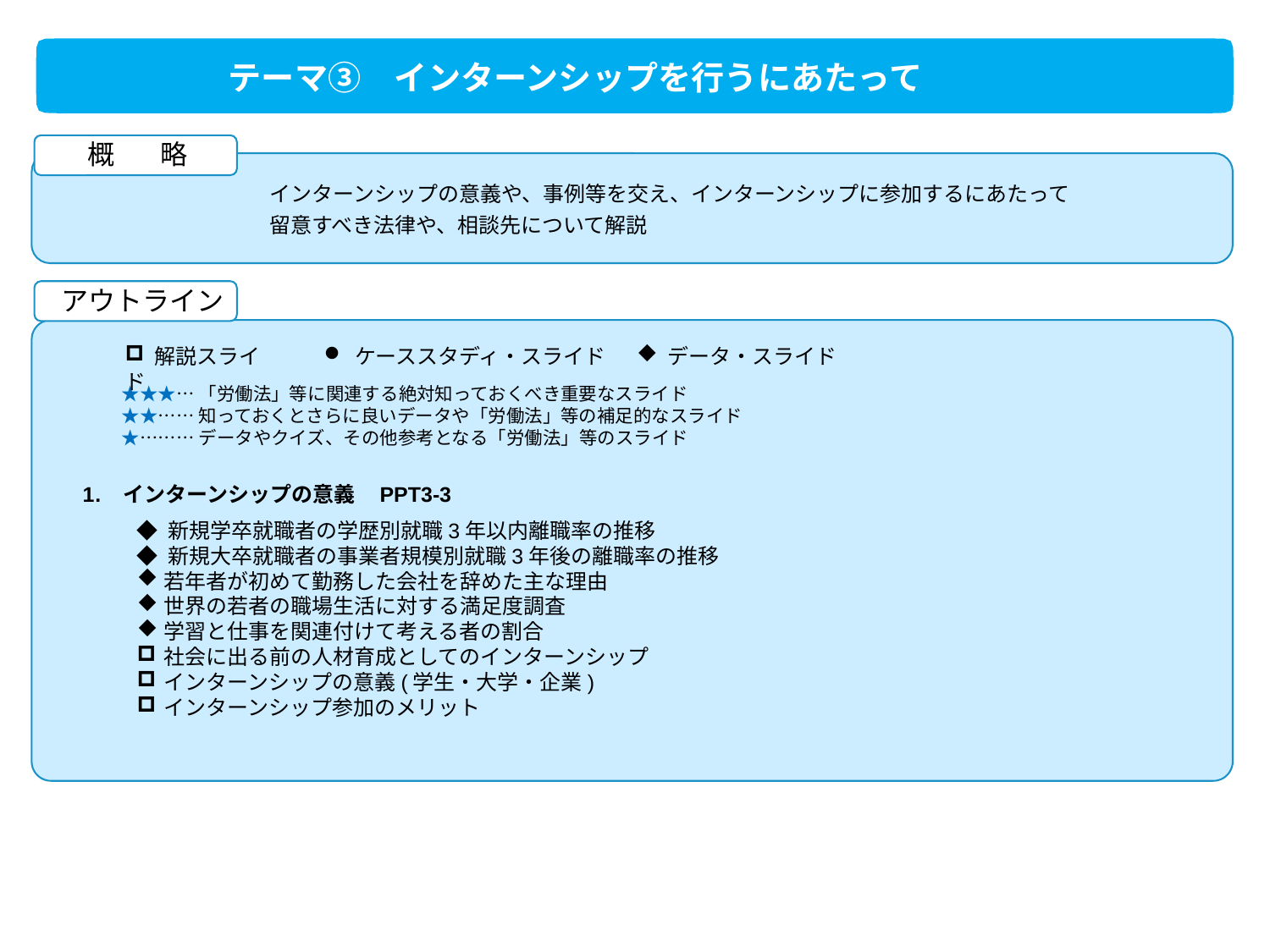

テーマ③　インターンシップを行うにあたって
概   　略

インターンシップの意義や、事例等を交え、インターンシップに参加するにあたって
留意すべき法律や、相談先について解説
アウトライン

 解説スライド
 ケーススタディ・スライド
 データ・スライド
★★★…「労働法」等に関連する絶対知っておくべき重要なスライド
★★……知っておくとさらに良いデータや「労働法」等の補足的なスライド
★………データやクイズ、その他参考となる「労働法」等のスライド
インターンシップの意義    PPT3-3
◆ 新規学卒就職者の学歴別就職3年以内離職率の推移
◆ 新規大卒就職者の事業者規模別就職3年後の離職率の推移
若年者が初めて勤務した会社を辞めた主な理由
世界の若者の職場生活に対する満足度調査
学習と仕事を関連付けて考える者の割合
社会に出る前の人材育成としてのインターンシップ
インターンシップの意義(学生・大学・企業)
インターンシップ参加のメリット